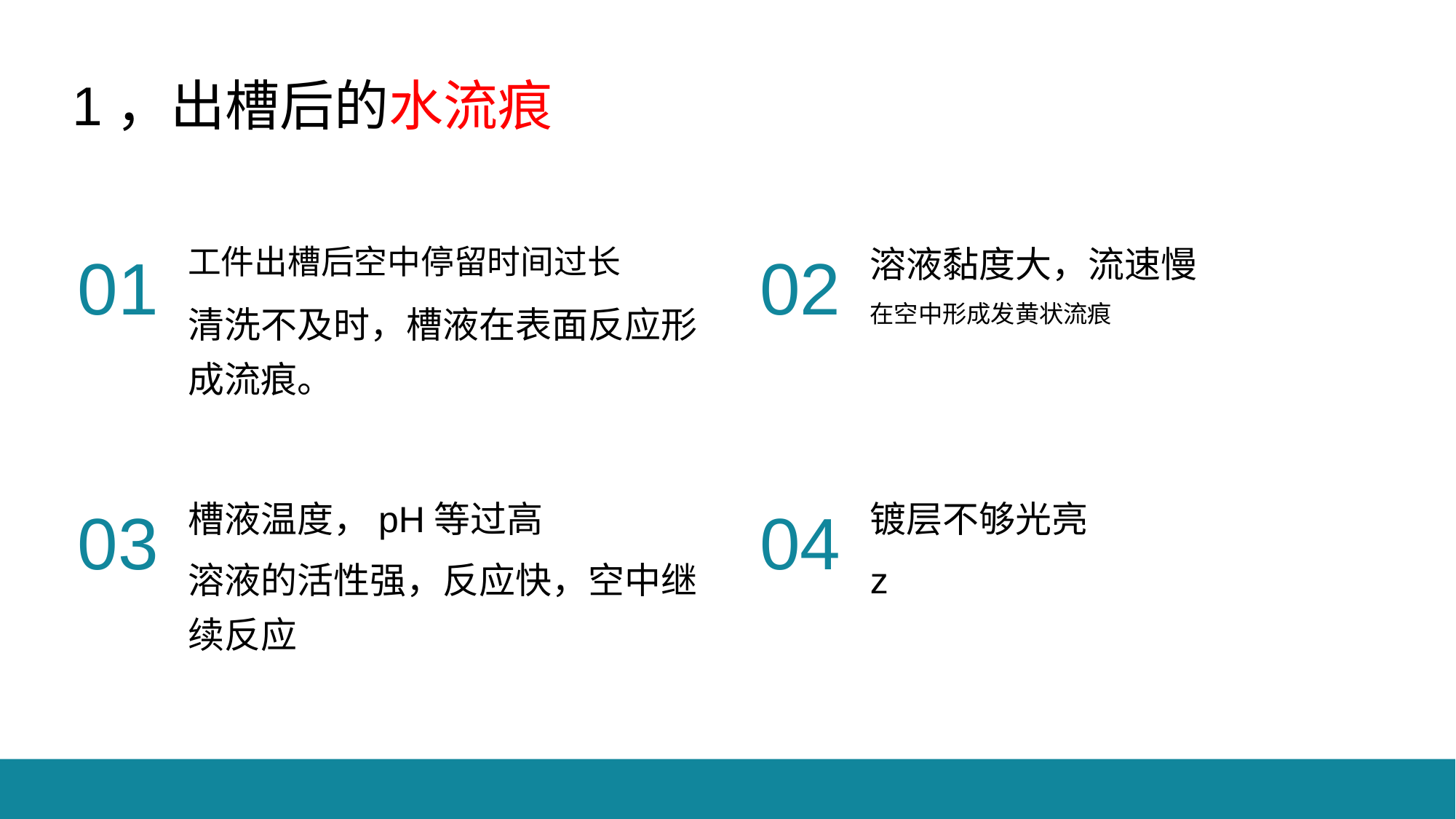

1，出槽后的水流痕
工件出槽后空中停留时间过长
溶液黏度大，流速慢
01
02
清洗不及时，槽液在表面反应形成流痕。
在空中形成发黄状流痕
槽液温度，pH等过高
镀层不够光亮
03
04
溶液的活性强，反应快，空中继续反应
z